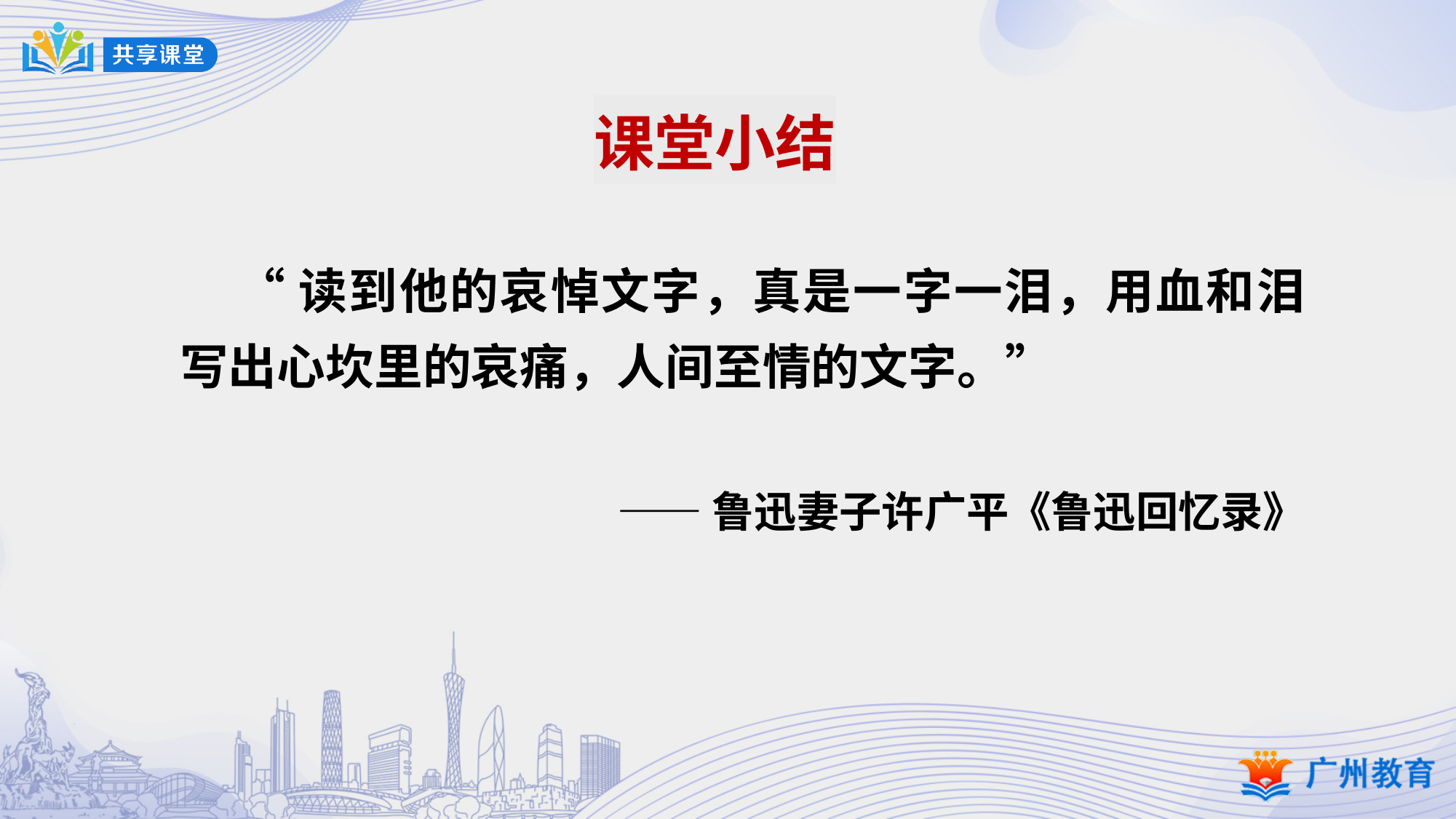

课堂小结
  “读到他的哀悼文字，真是一字一泪，用血和泪写出心坎里的哀痛，人间至情的文字。”

——鲁迅妻子许广平《鲁迅回忆录》